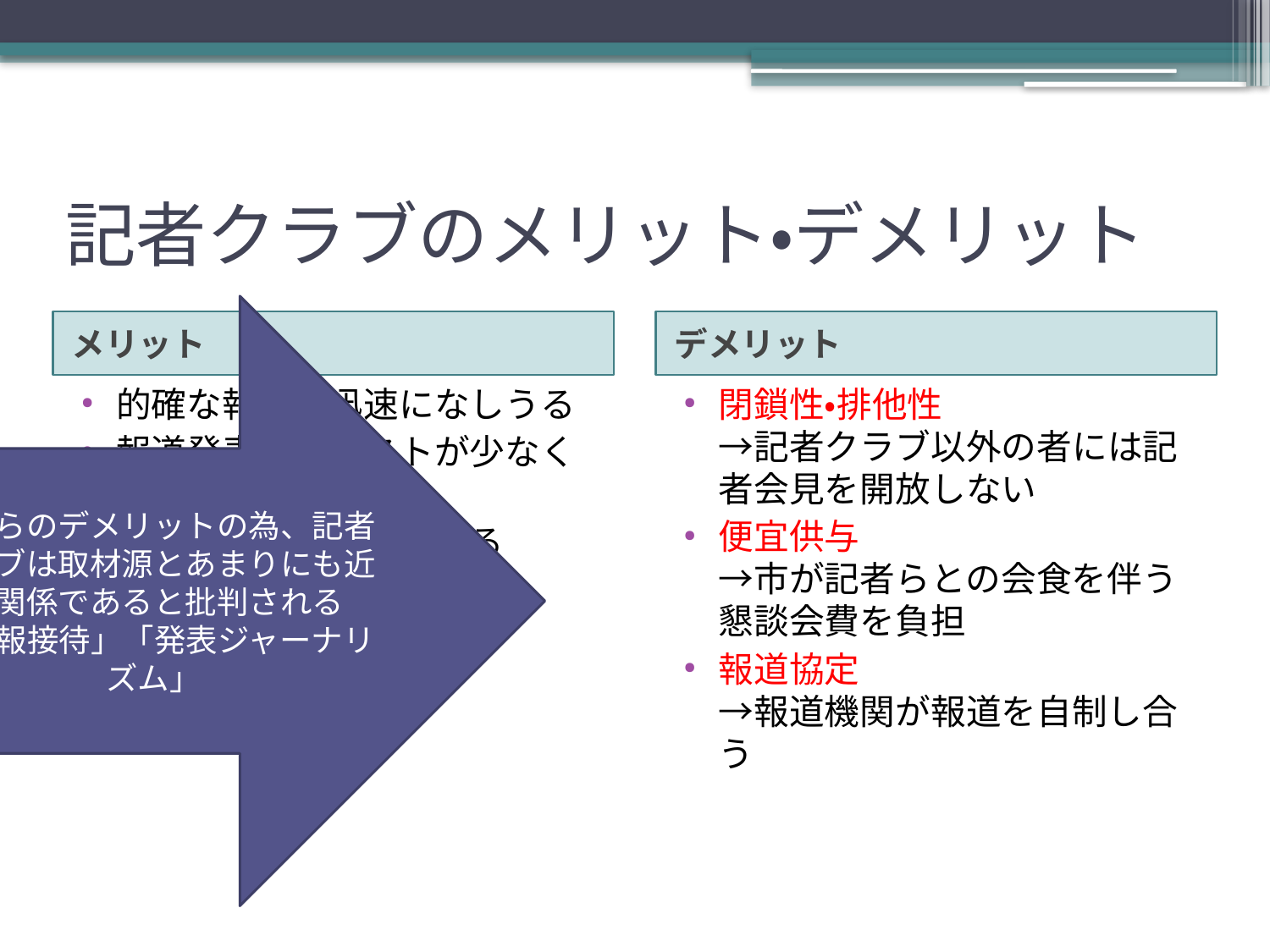

# 記者クラブのメリット・デメリット
これらのデメリットの為、記者クラブは取材源とあまりにも近い関係であると批判される
「官報接待」「発表ジャーナリズム」
メリット
デメリット
的確な報道が迅速になしうる
報道発表側のコストが少なく済む
集団的過激取材を抑える
閉鎖性・排他性
→記者クラブ以外の者には記者会見を開放しない
便宜供与
→市が記者らとの会食を伴う懇談会費を負担
報道協定
→報道機関が報道を自制し合う